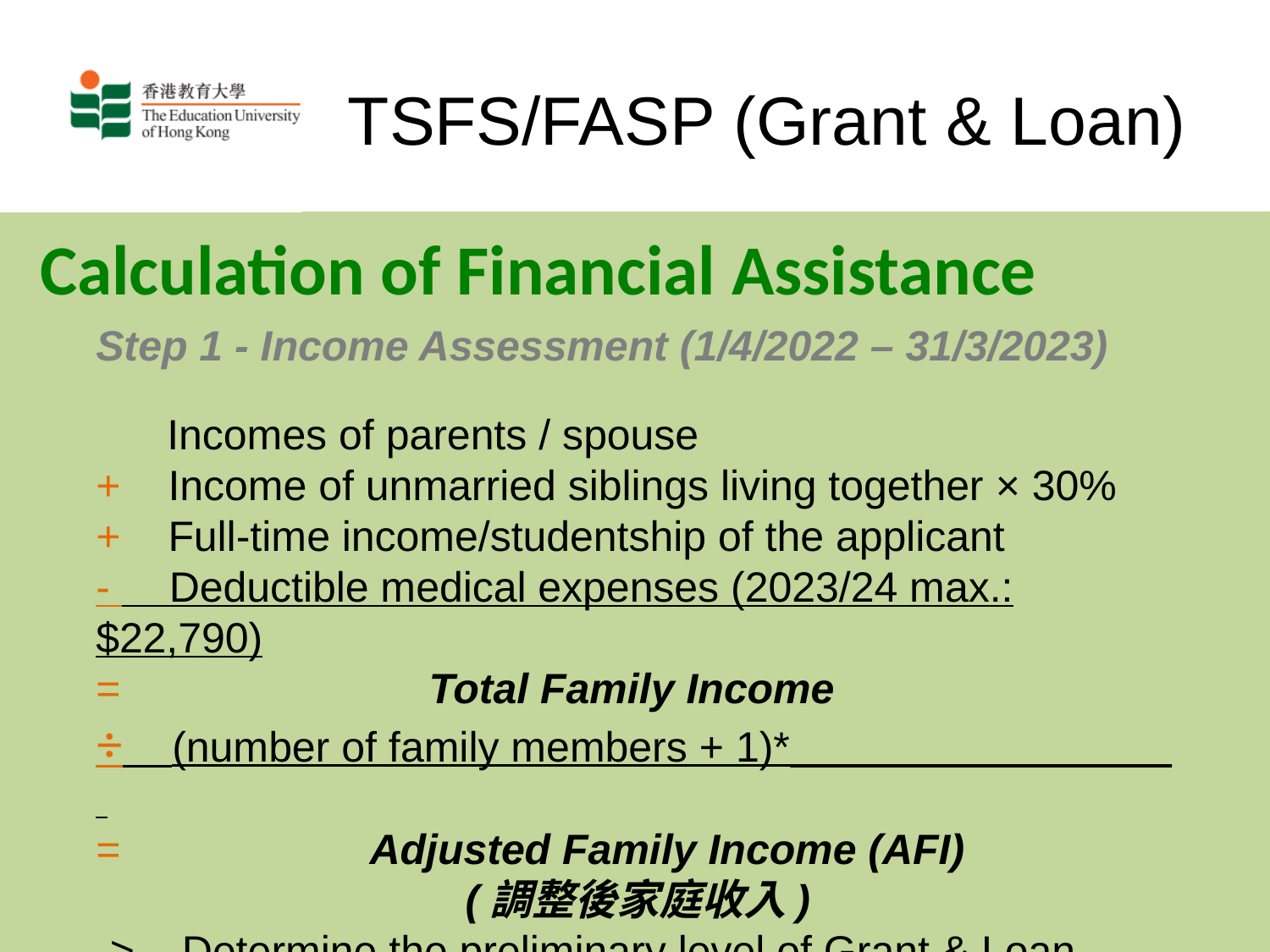

# TSFS/FASP (Grant & Loan)
Calculation of Financial Assistance
Step 1 - Income Assessment (1/4/2022 – 31/3/2023)

      Incomes of parents / spouse
+    Income of unmarried siblings living together × 30%
+    Full-time income/studentship of the applicant
-     Deductible medical expenses (2023/24 max.: $22,790)
=                          Total Family Income
÷    (number of family members + 1)*__________________
=                     Adjusted Family Income (AFI)
(調整後家庭收入)
->    Determine the preliminary level of Grant & Loan
* ( for single-parent families of 2 to 3 members : + 2 )